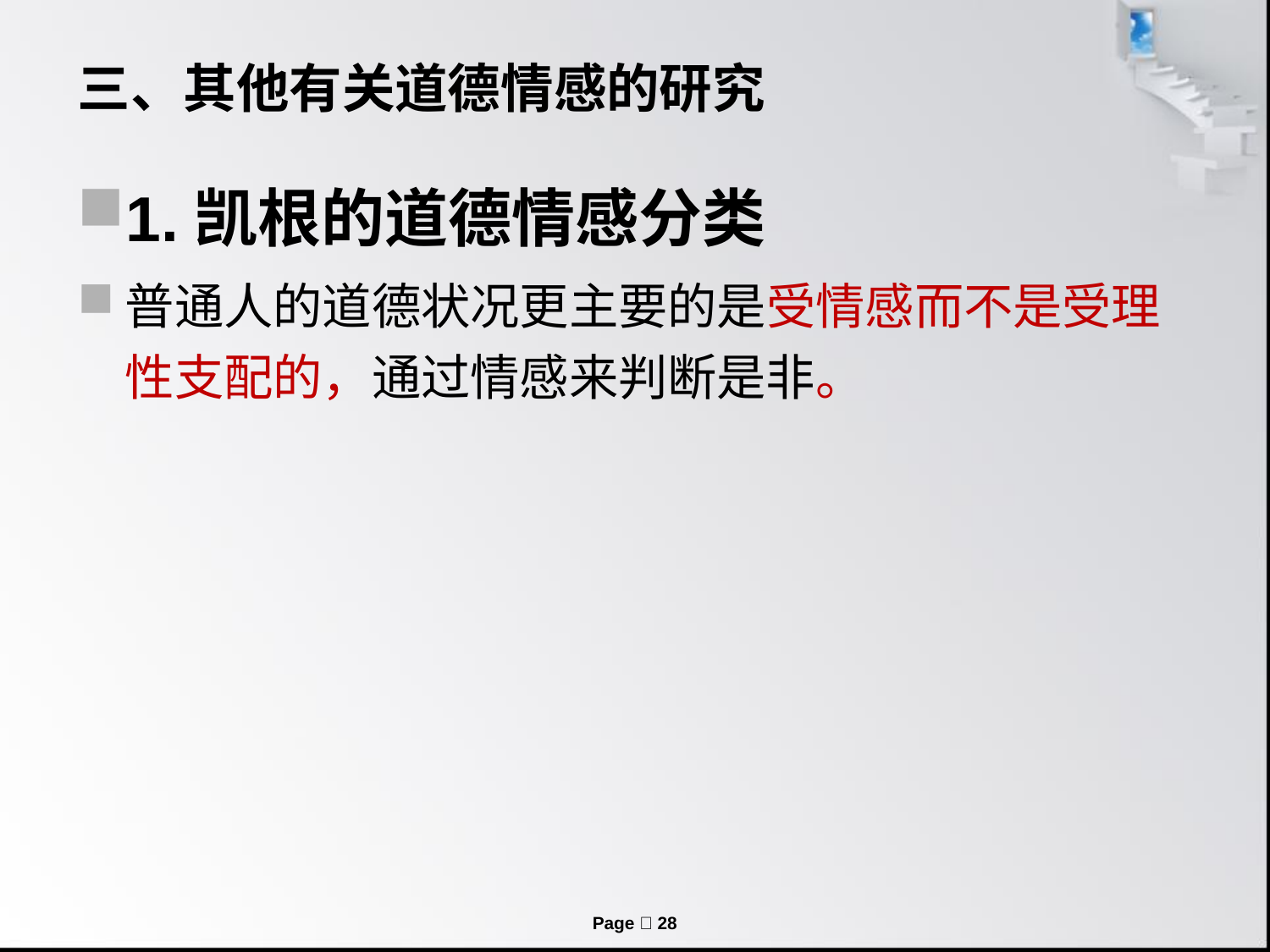

# 三、其他有关道德情感的研究
1.凯根的道德情感分类
普通人的道德状况更主要的是受情感而不是受理性支配的，通过情感来判断是非。